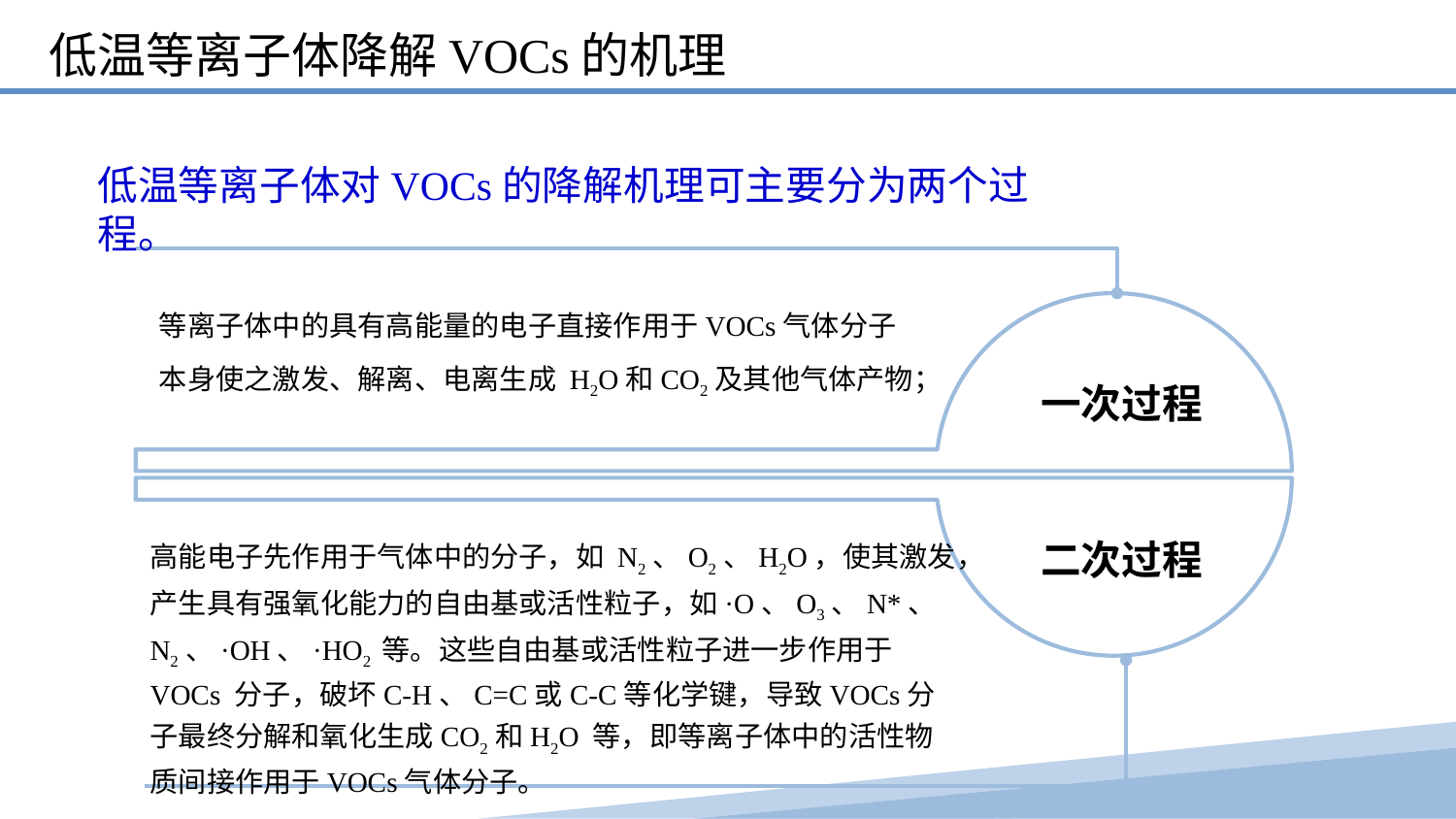

低温等离子体降解VOCs的机理

低温等离子体对VOCs的降解机理可主要分为两个过程。

等离子体中的具有高能量的电子直接作用于VOCs气体分子本身使之激发、解离、电离生成 H2O和CO2及其他气体产物；

一次过程

高能电子先作用于气体中的分子，如 N2、O2、H2O，使其激发，产生具有强氧化能力的自由基或活性粒子，如·O、O3、N*、N2、·OH、·HO2 等。这些自由基或活性粒子进一步作用于VOCs 分子，破坏C-H、C=C或C-C等化学键，导致VOCs分子最终分解和氧化生成CO2和H2O 等，即等离子体中的活性物质间接作用于VOCs气体分子。
二次过程